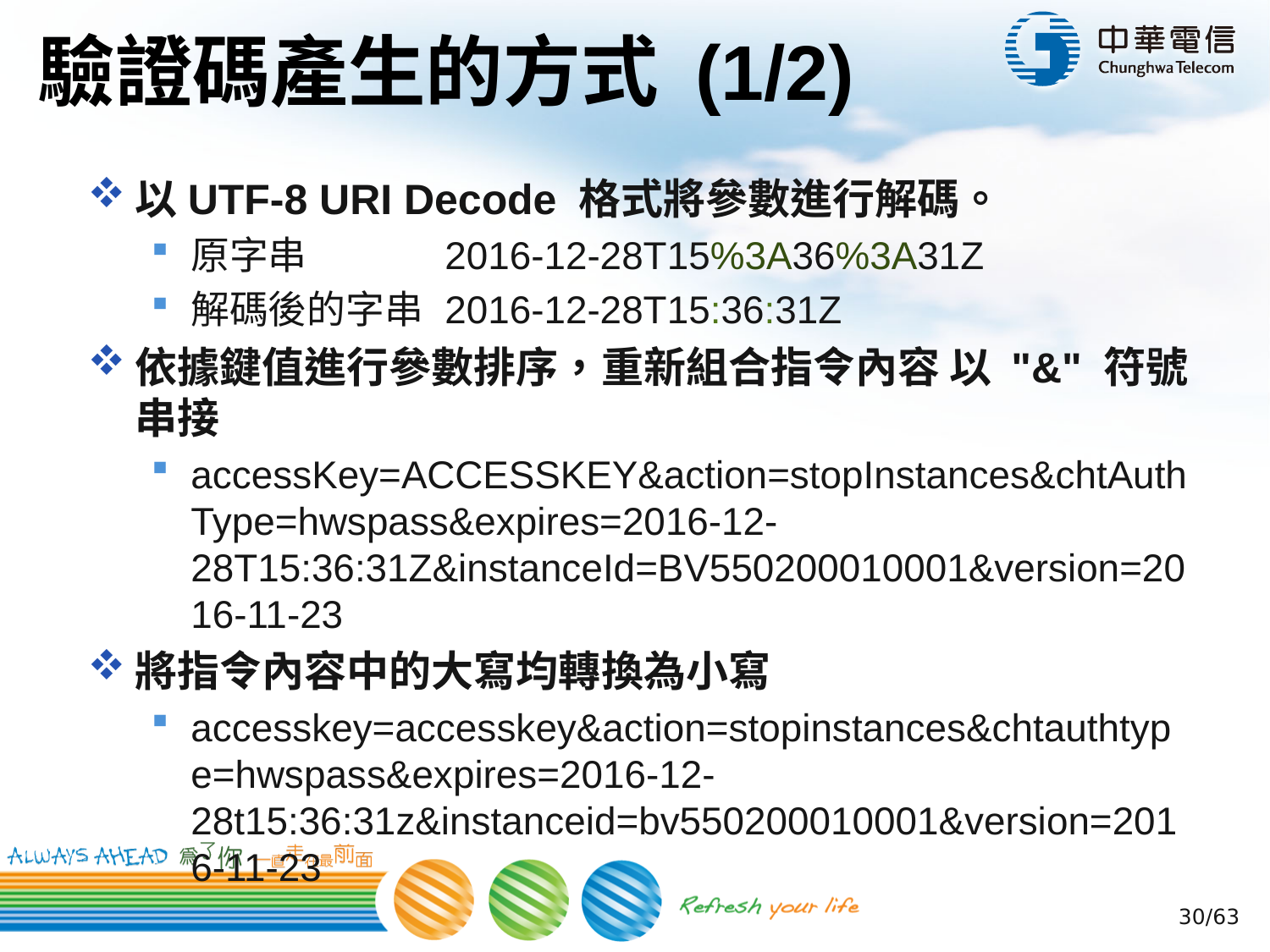

# 驗證碼產生的方式 (1/2)
以UTF-8 URI Decode 格式將參數進行解碼。
原字串		2016-12-28T15%3A36%3A31Z
解碼後的字串	2016-12-28T15:36:31Z
依據鍵值進行參數排序，重新組合指令內容 以 "&" 符號串接
accessKey=ACCESSKEY&action=stopInstances&chtAuthType=hwspass&expires=2016-12-28T15:36:31Z&instanceId=BV550200010001&version=2016-11-23
將指令內容中的大寫均轉換為小寫
accesskey=accesskey&action=stopinstances&chtauthtype=hwspass&expires=2016-12-28t15:36:31z&instanceid=bv550200010001&version=2016-11-23